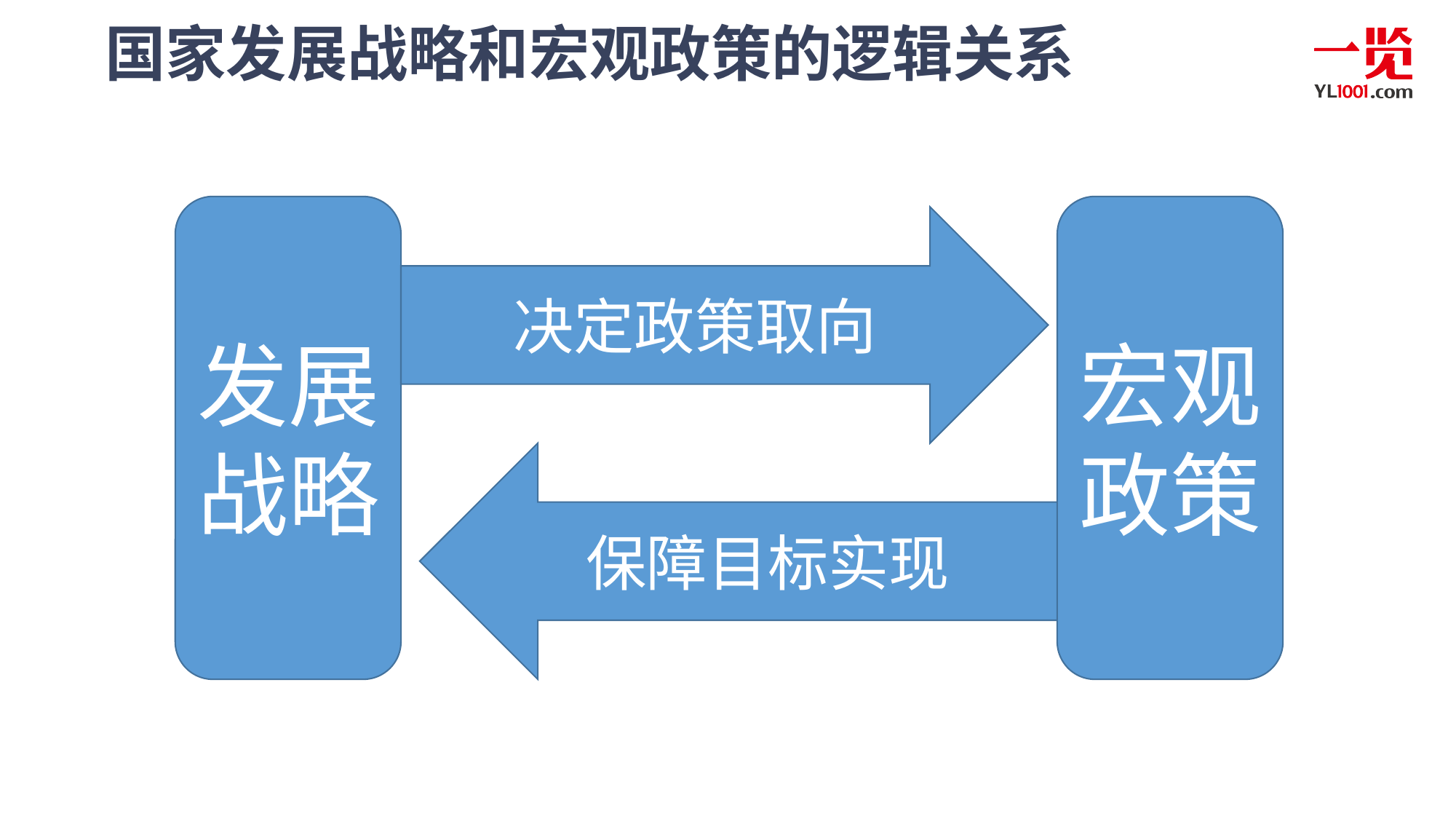

# 国家发展战略和宏观政策的逻辑关系
发展战略
宏观政策
决定政策取向
保障目标实现